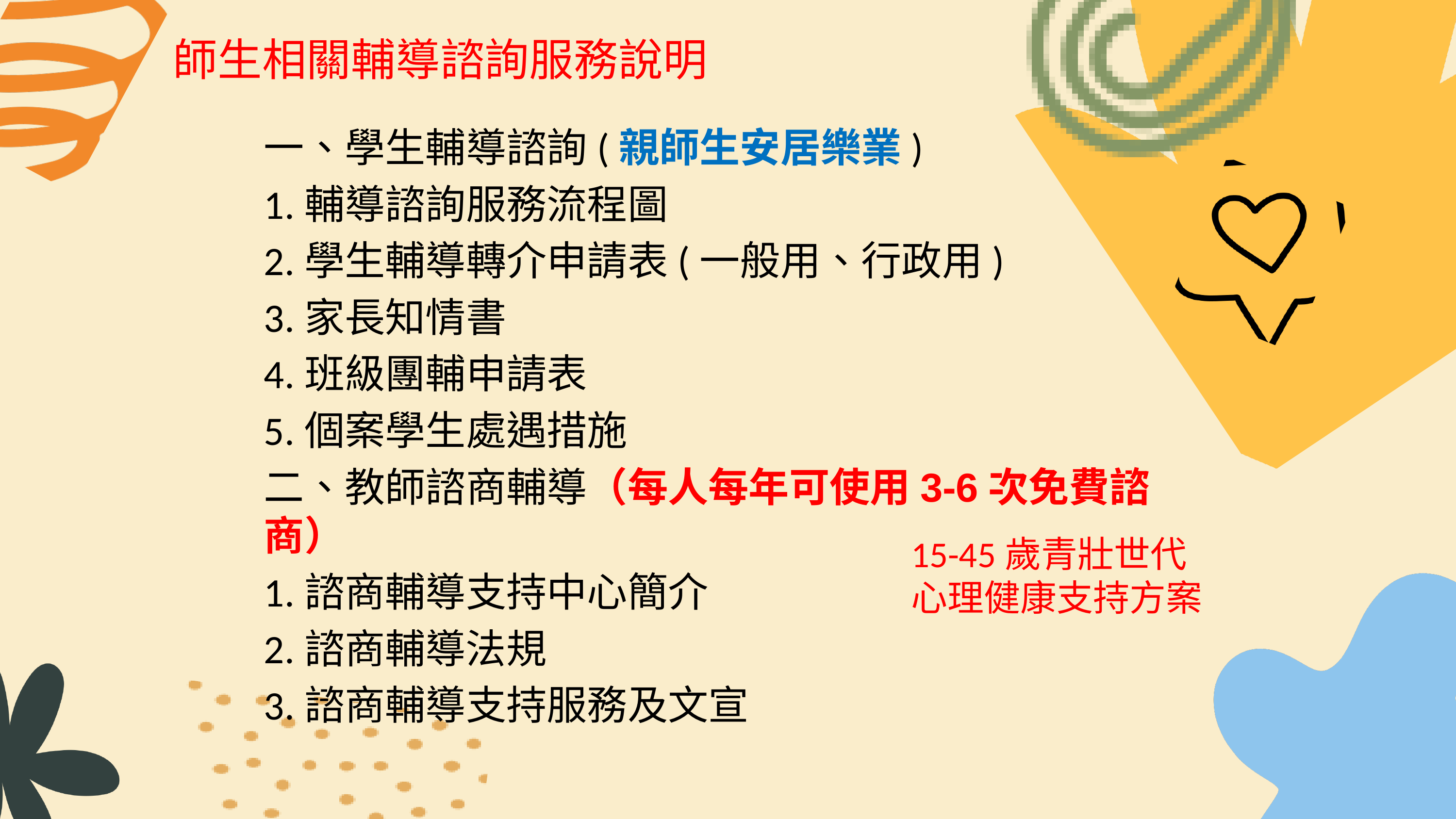

師生相關輔導諮詢服務說明
一、學生輔導諮詢(親師生安居樂業)
1.輔導諮詢服務流程圖
2.學生輔導轉介申請表(一般用、行政用)
3.家長知情書
4.班級團輔申請表
5.個案學生處遇措施
二、教師諮商輔導（每人每年可使用3-6次免費諮商）
1.諮商輔導支持中心簡介
2.諮商輔導法規
3.諮商輔導支持服務及文宣

15-45歲青壯世代心理健康支持方案